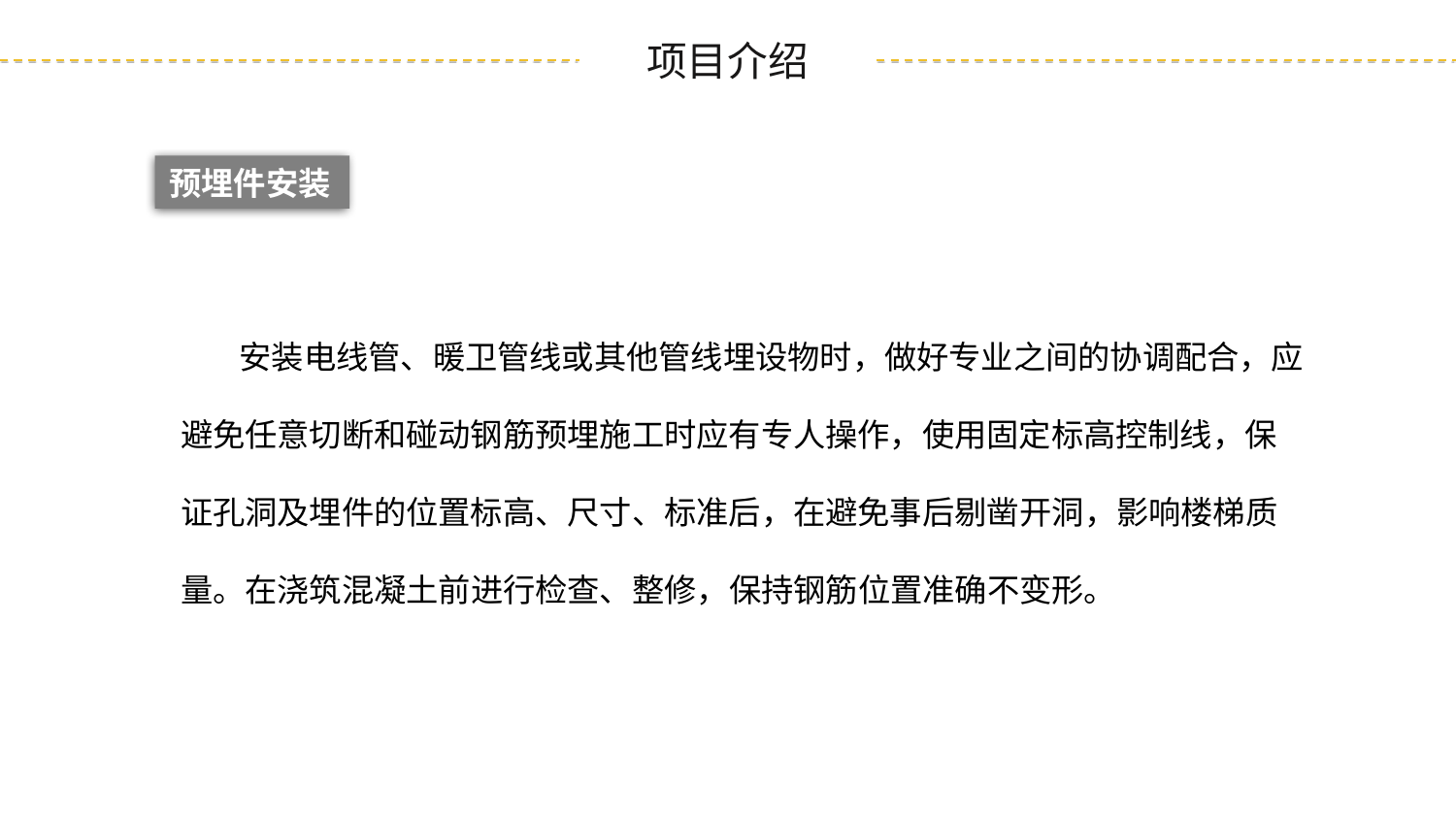

预埋件安装
       安装电线管、暖卫管线或其他管线埋设物时，做好专业之间的协调配合，应避免任意切断和碰动钢筋预埋施工时应有专人操作，使用固定标高控制线，保证孔洞及埋件的位置标高、尺寸、标准后，在避免事后剔凿开洞，影响楼梯质量。在浇筑混凝土前进行检查、整修，保持钢筋位置准确不变形。